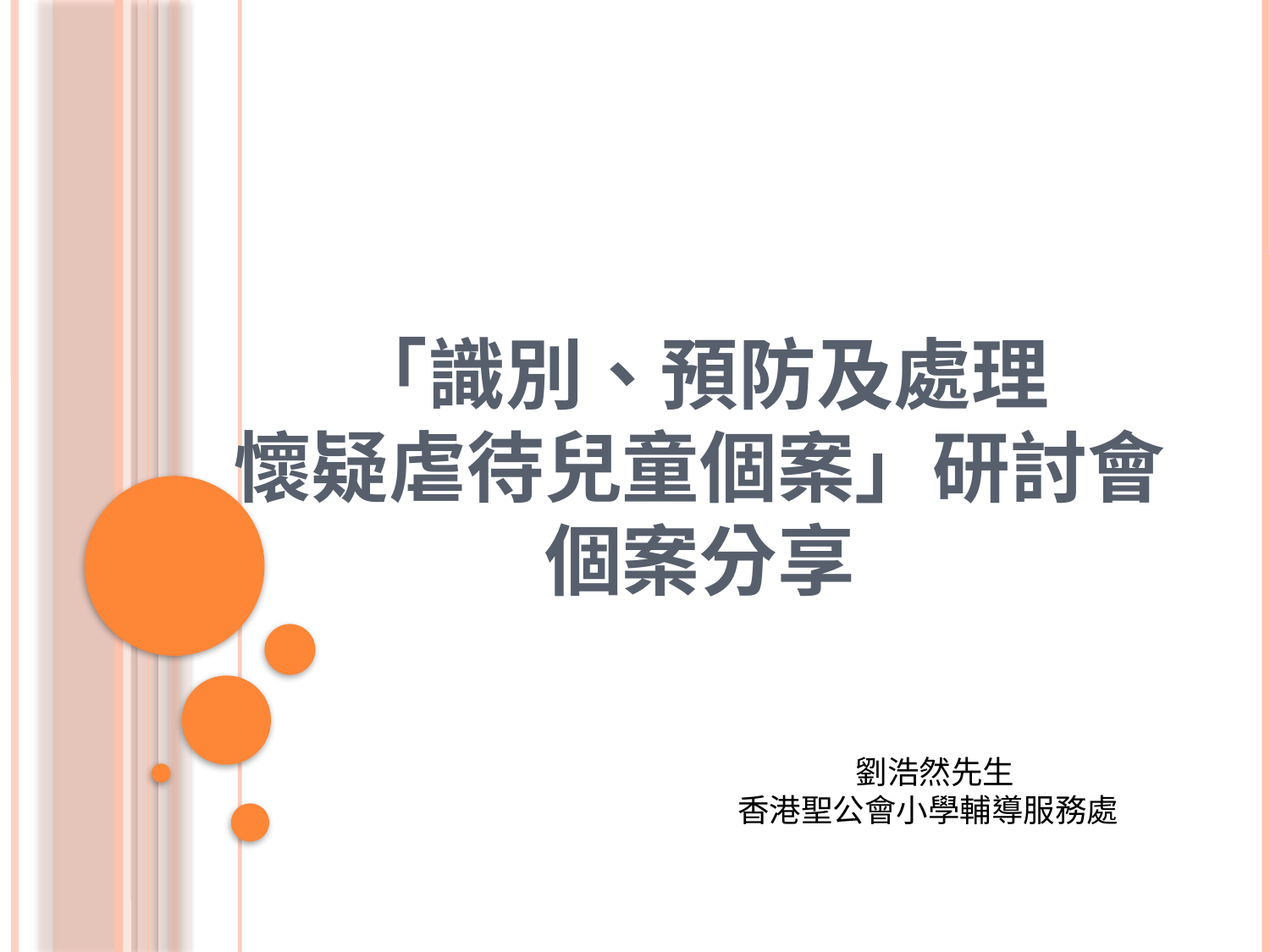

# 「識別、預防及處理 懷疑虐待兒童個案」研討會 個案分享
劉浩然先生
香港聖公會小學輔導服務處